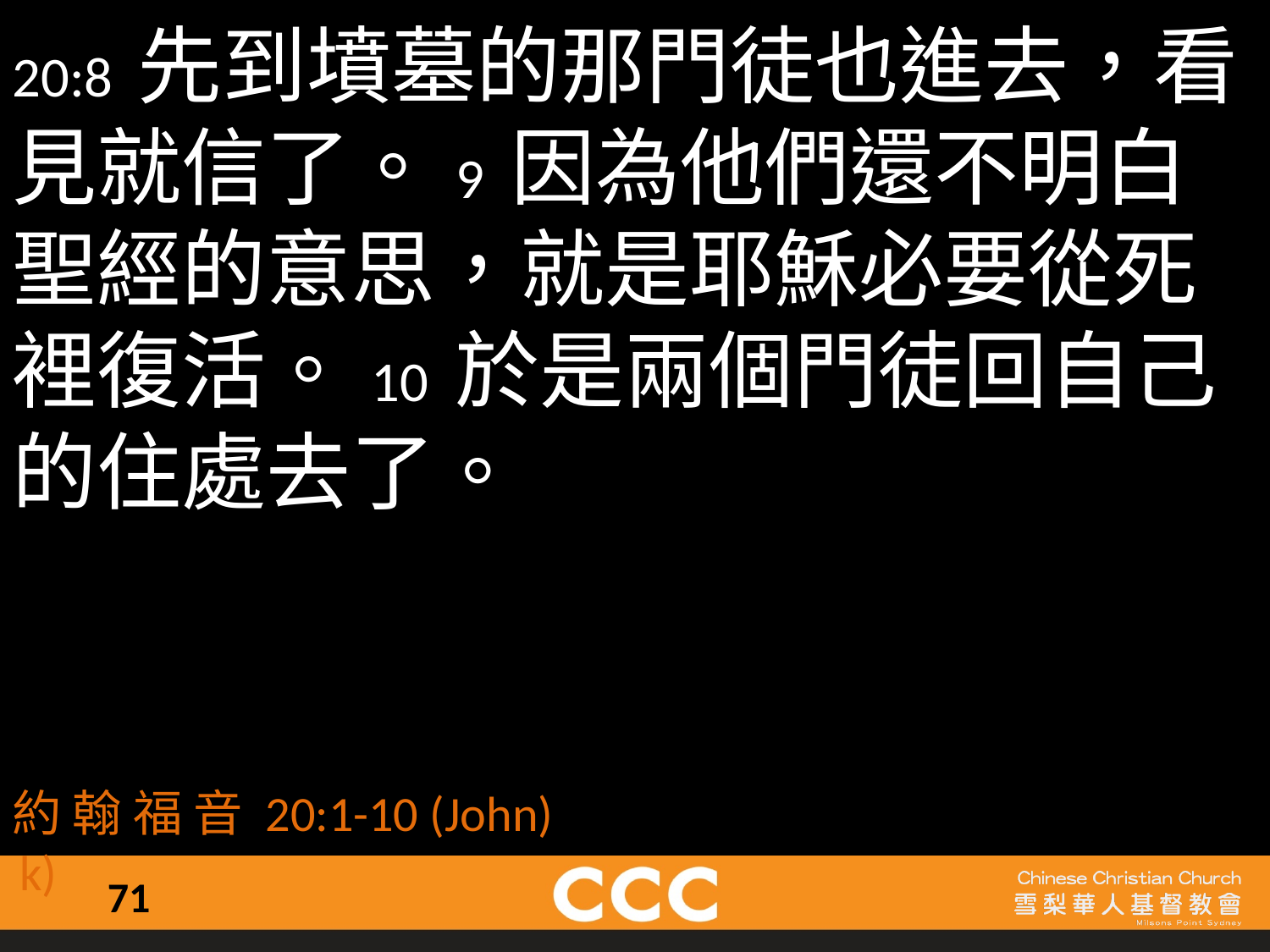

20:8  先到墳墓的那門徒也進去，看見就信了。9 因為他們還不明白聖經的意思，就是耶穌必要從死裡復活。10 於是兩個門徒回自己的住處去了。

約 翰 福 音 20:1-10 (John)
 k)
71